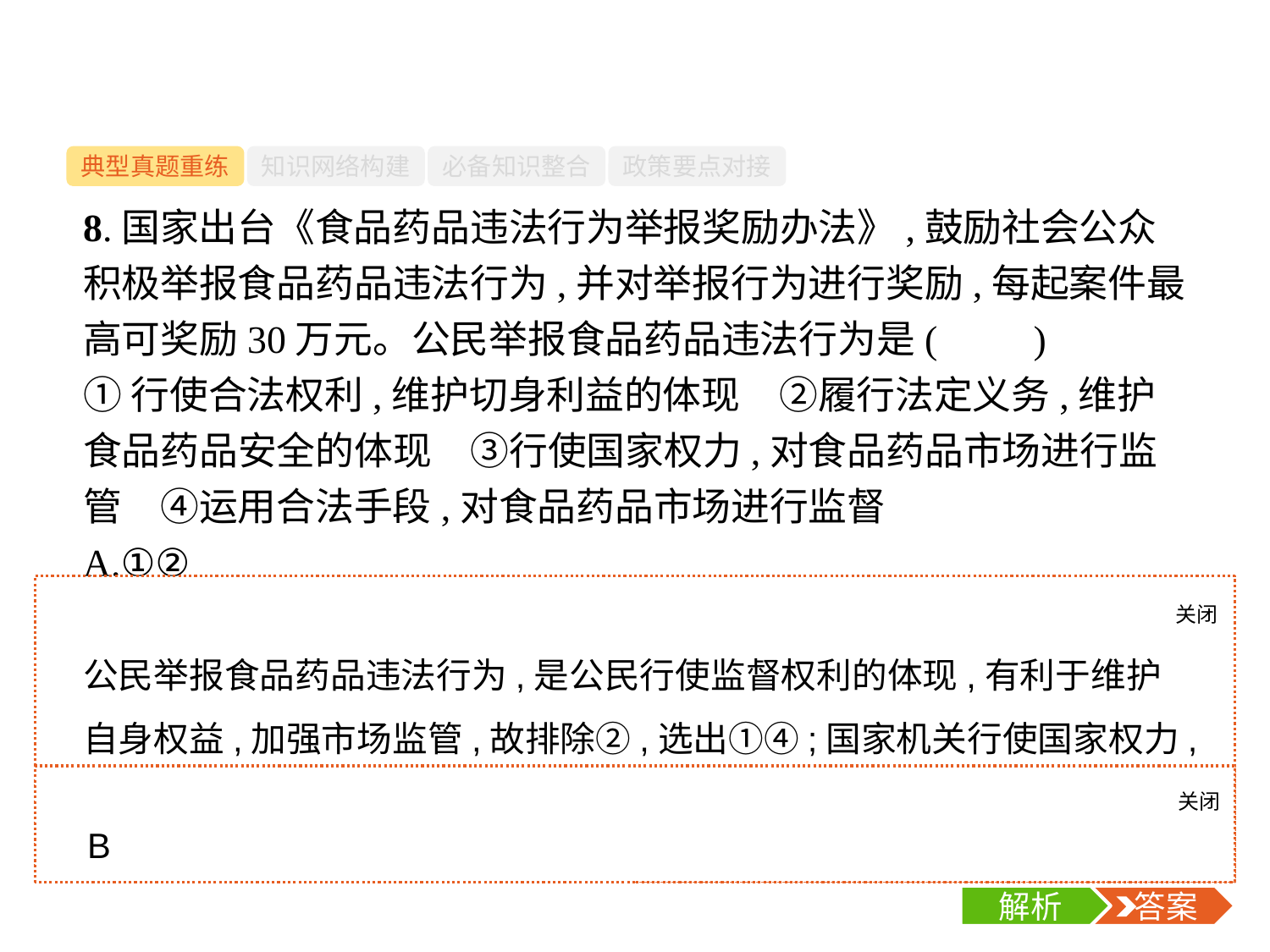

-10-
典型真题重练
知识网络构建
必备知识整合
政策要点对接
8.国家出台《食品药品违法行为举报奖励办法》,鼓励社会公众积极举报食品药品违法行为,并对举报行为进行奖励,每起案件最高可奖励30万元。公民举报食品药品违法行为是(　　)
①行使合法权利,维护切身利益的体现　②履行法定义务,维护食品药品安全的体现　③行使国家权力,对食品药品市场进行监管　④运用合法手段,对食品药品市场进行监督
A.①②
B.①④
C.②③
D.③④

关闭
解析

公民举报食品药品违法行为,是公民行使监督权利的体现,有利于维护自身权益,加强市场监管,故排除②,选出①④;国家机关行使国家权力,公民不能直接行使国家权力,不选③。

关闭
解析
  答案

B
解析
  答案